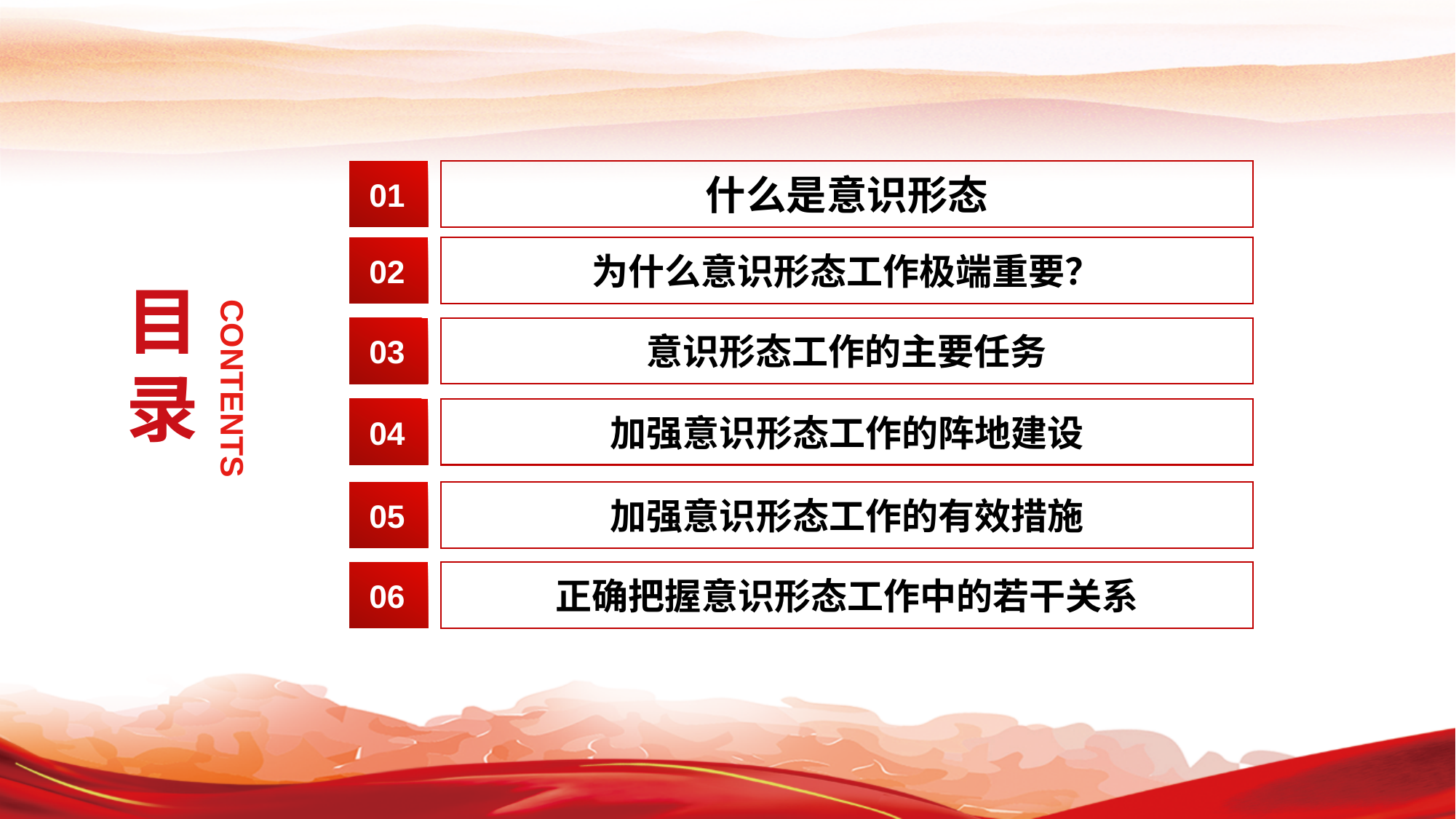

01
什么是意识形态
 02
为什么意识形态工作极端重要？
目录
CONTENTS
 03
意识形态工作的主要任务
 04
加强意识形态工作的阵地建设
 05
加强意识形态工作的有效措施
 06
正确把握意识形态工作中的若干关系